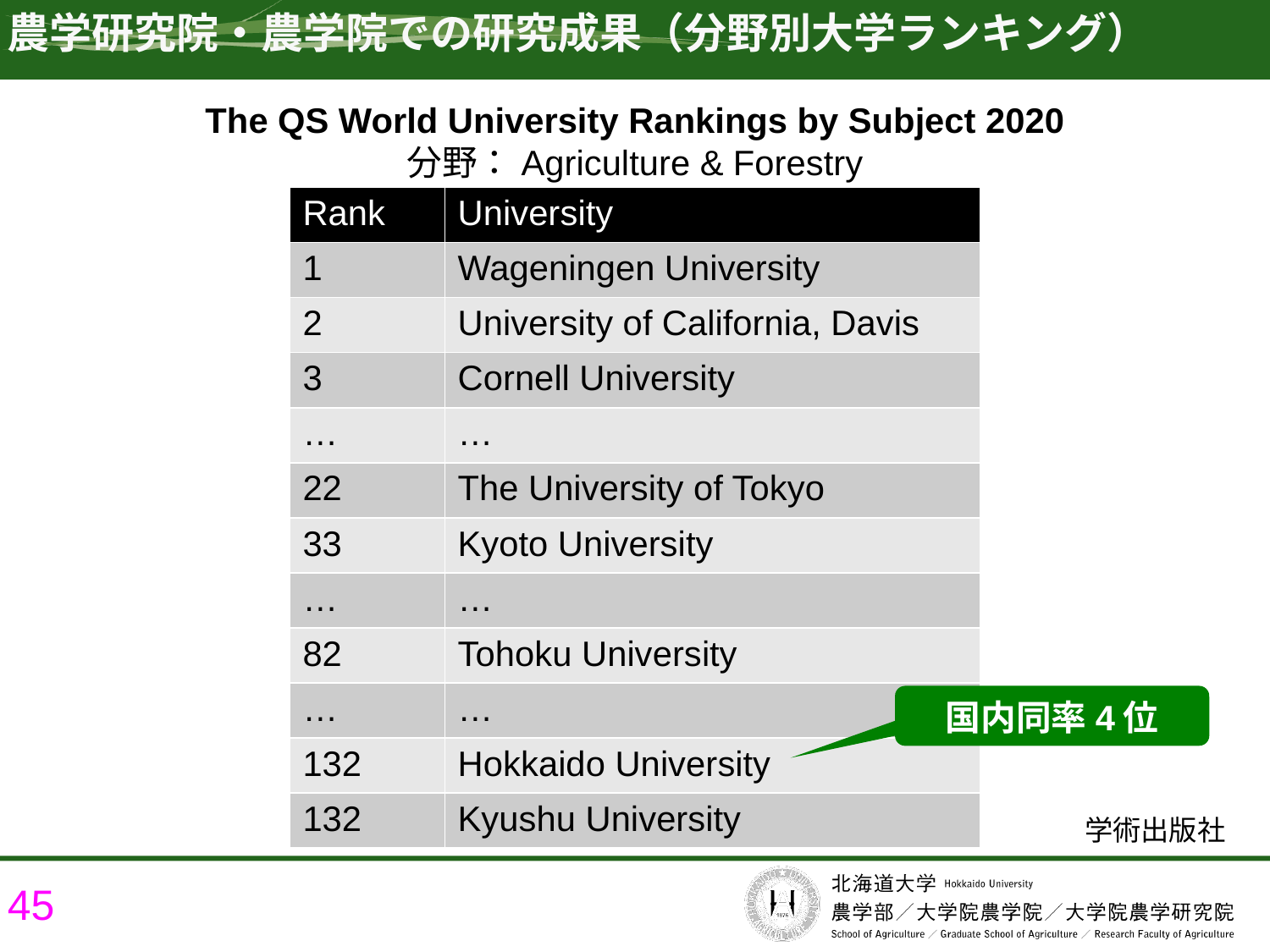

農学研究院・農学院での研究成果（分野別大学ランキング）
The QS World University Rankings by Subject 2020
分野：Agriculture & Forestry
| Rank | University |
| --- | --- |
| 1 | Wageningen University |
| 2 | University of California, Davis |
| 3 | Cornell University |
| … | … |
| 22 | The University of Tokyo |
| 33 | Kyoto University |
| … | … |
| 82 | Tohoku University |
| … | … |
| 132 | Hokkaido University |
| 132 | Kyushu University |
国内同率4位
学術出版社
45